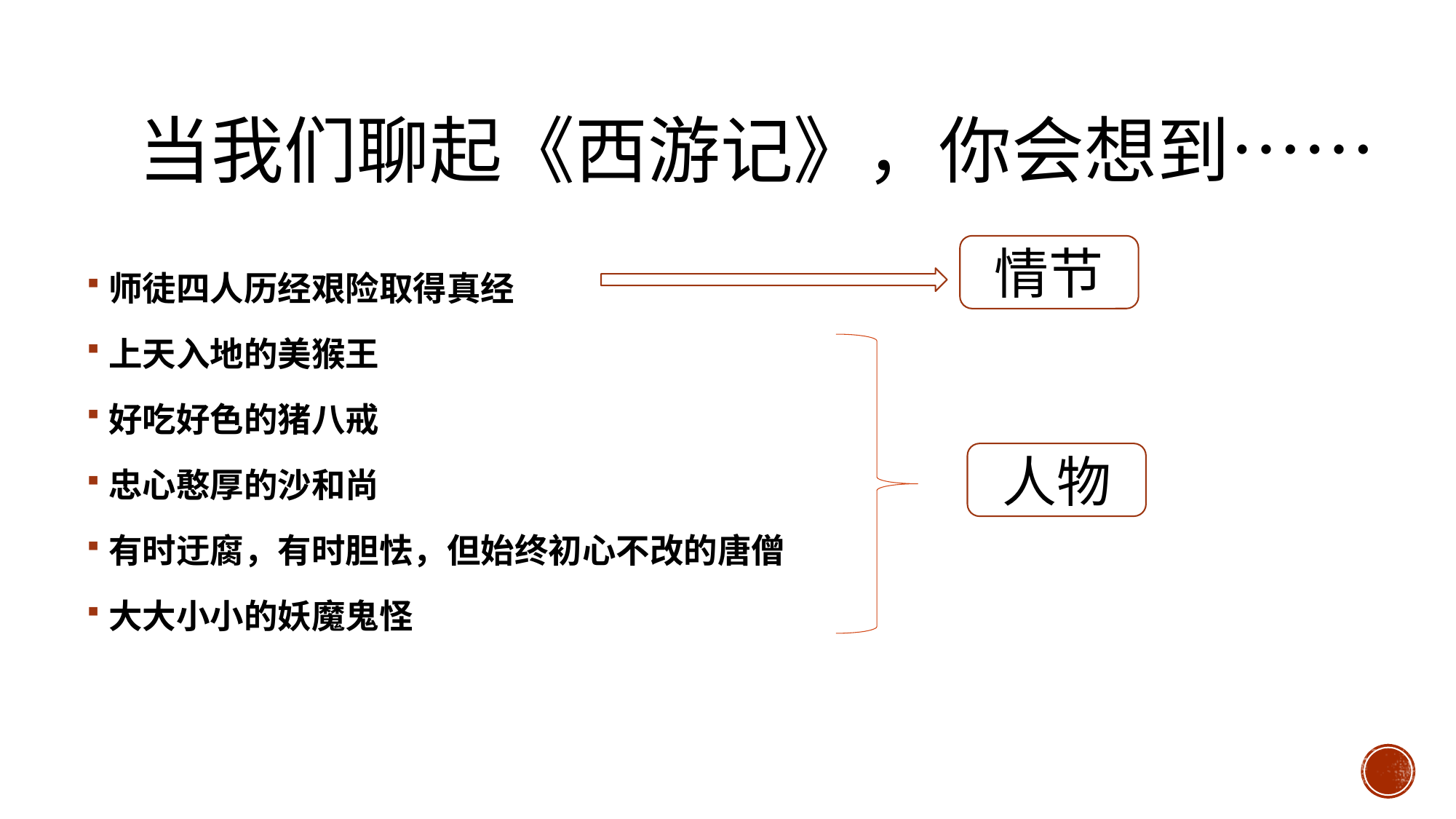

# 当我们聊起《西游记》，你会想到……
情节
师徒四人历经艰险取得真经
上天入地的美猴王
好吃好色的猪八戒
忠心憨厚的沙和尚
有时迂腐，有时胆怯，但始终初心不改的唐僧
大大小小的妖魔鬼怪

人物